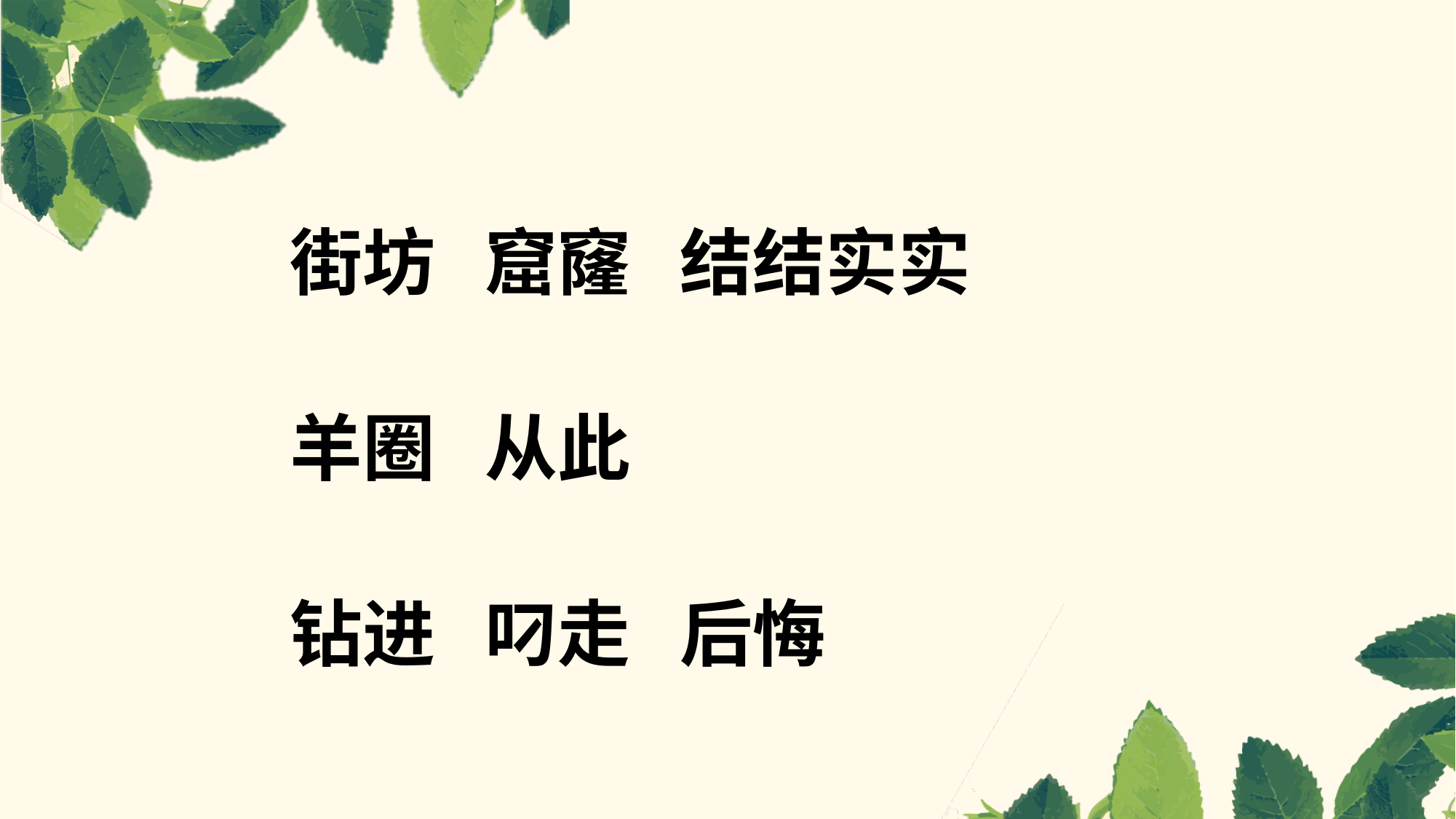

街坊   窟窿   结结实实

羊圈   从此

钻进   叼走   后悔